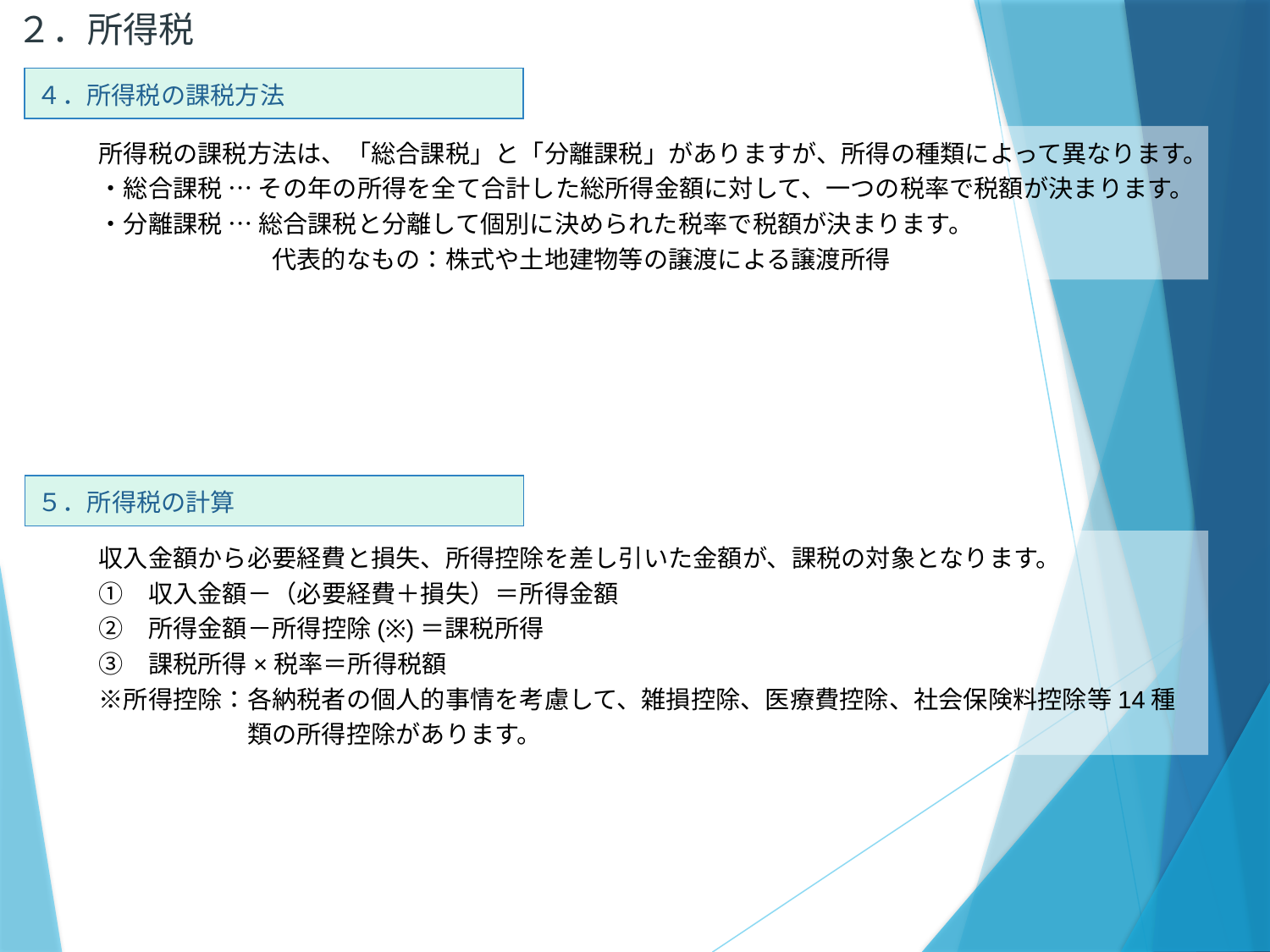

２．所得税
| ４．所得税の課税方法 |
| --- |
　所得税の課税方法は、「総合課税」と「分離課税」がありますが、所得の種類によって異なります。
　・総合課税 … その年の所得を全て合計した総所得金額に対して、一つの税率で税額が決まります。
　・分離課税 … 総合課税と分離して個別に決められた税率で税額が決まります。
　　　　　　　　代表的なもの：株式や土地建物等の譲渡による譲渡所得
| ５．所得税の計算 |
| --- |
　収入金額から必要経費と損失、所得控除を差し引いた金額が、課税の対象となります。
　①　収入金額－（必要経費＋損失）＝所得金額
　②　所得金額－所得控除(※)＝課税所得
　③　課税所得×税率＝所得税額
　※所得控除：各納税者の個人的事情を考慮して、雑損控除、医療費控除、社会保険料控除等14種
　　　　　　　類の所得控除があります。